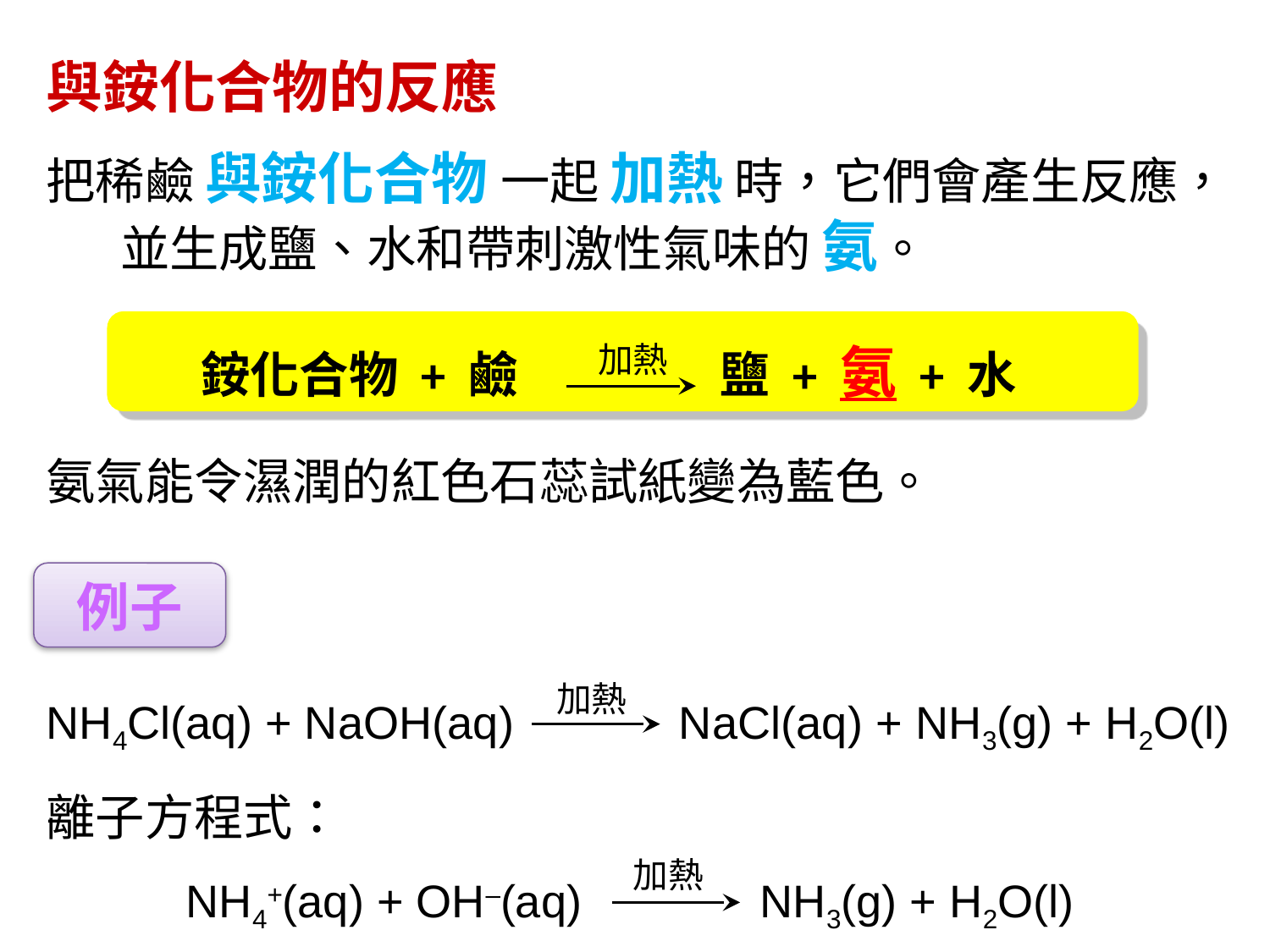

與銨化合物的反應
把稀鹼 與銨化合物 一起 加熱 時，它們會產生反應，並生成鹽、水和帶刺激性氣味的 氨。

銨化合物 + 鹼                  鹽 + 氨 + 水
加熱
氨氣能令濕潤的紅色石蕊試紙變為藍色。
例子
加熱
NH4Cl(aq) + NaOH(aq)             NaCl(aq) + NH3(g) + H2O(l)
離子方程式：
加熱
NH4+(aq) + OH–(aq)              NH3(g) + H2O(l)